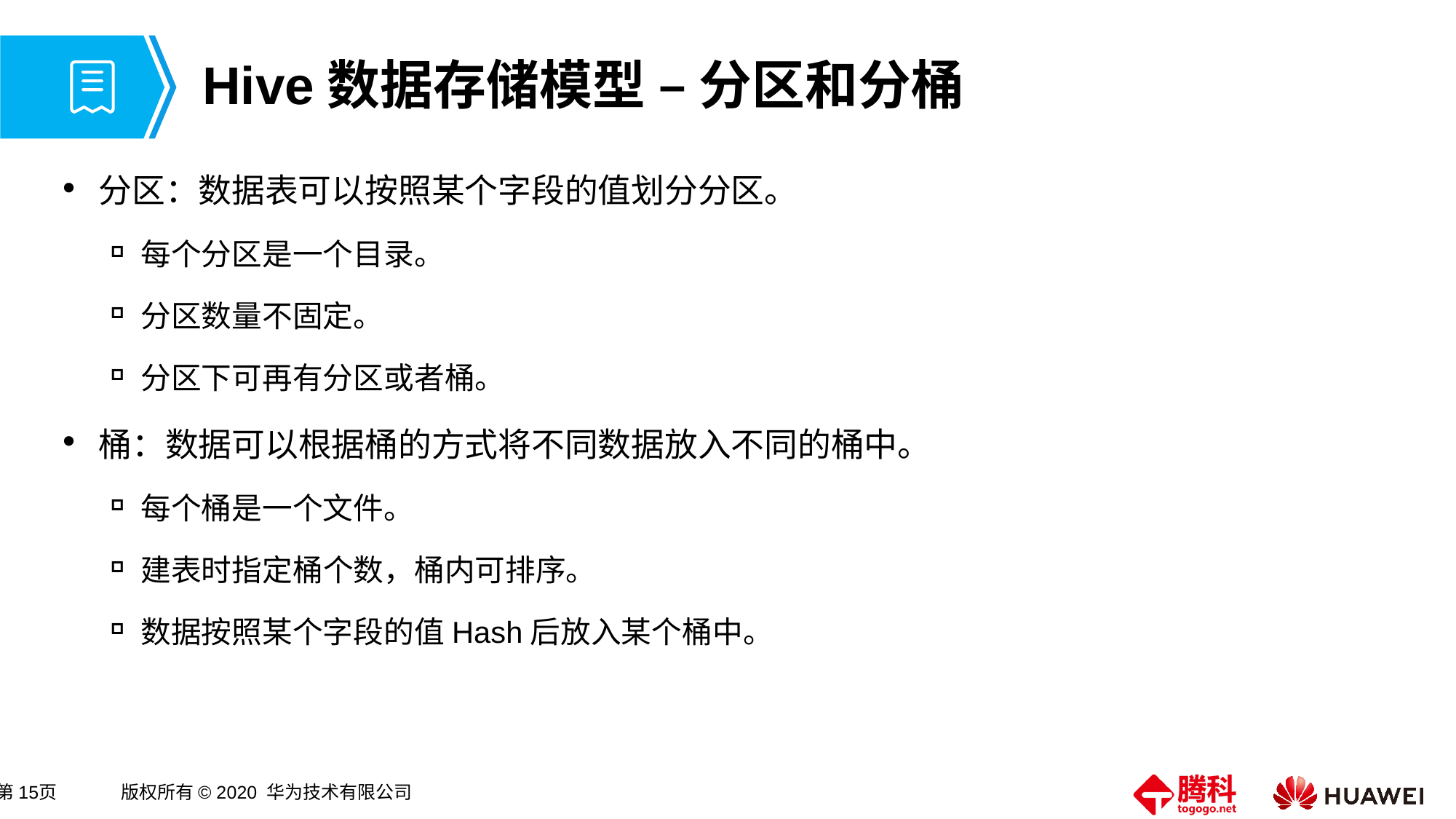

# Hive数据存储模型 – 分区和分桶
分区：数据表可以按照某个字段的值划分分区。
每个分区是一个目录。
分区数量不固定。
分区下可再有分区或者桶。
桶：数据可以根据桶的方式将不同数据放入不同的桶中。
每个桶是一个文件。
建表时指定桶个数，桶内可排序。
数据按照某个字段的值Hash后放入某个桶中。